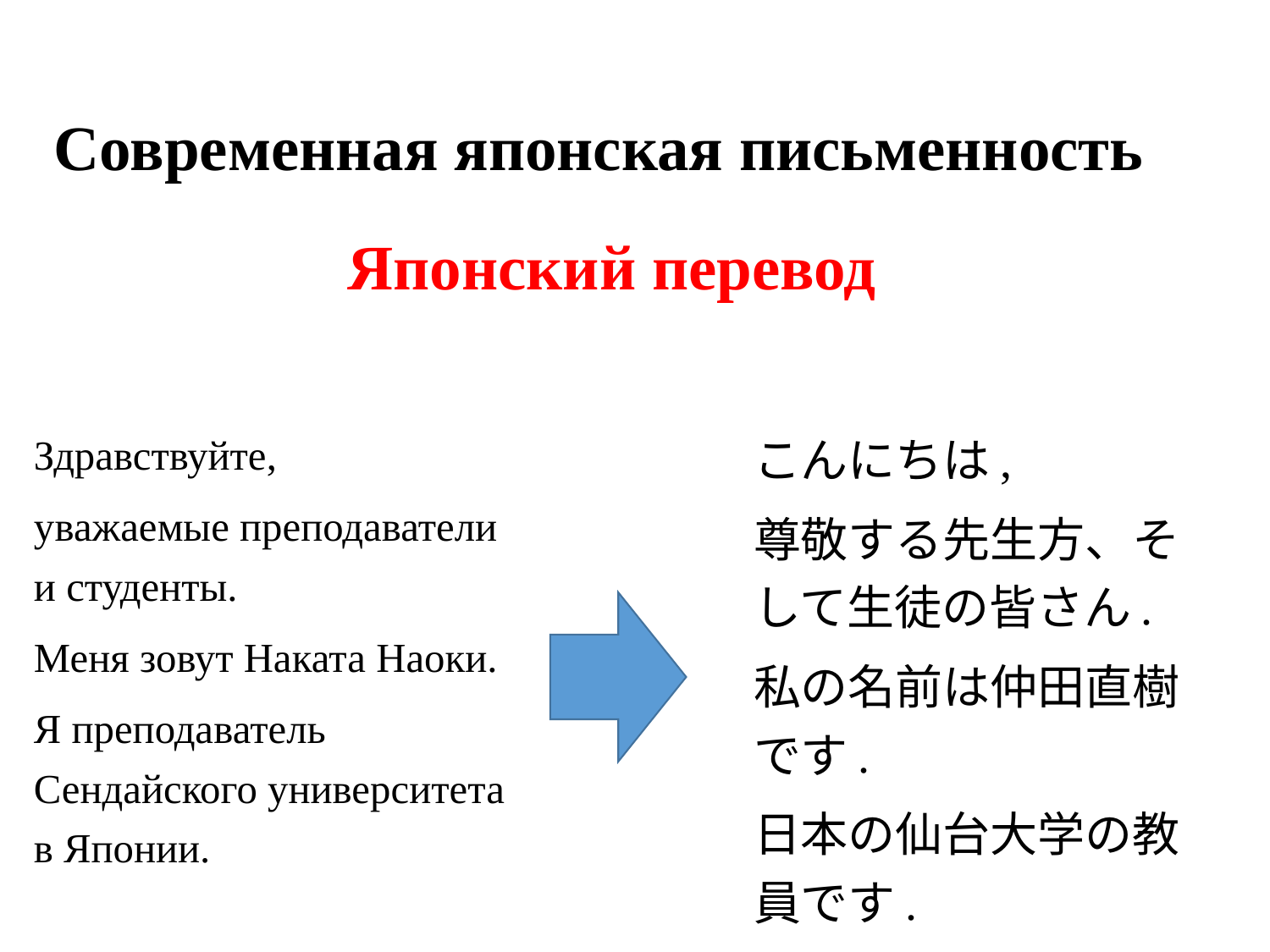

# Современная японская письменность
Японский перевод
Здравствуйте,
уважаемые преподаватели и студенты.
Меня зовут Наката Наоки.
Я преподаватель Сендайского университета в Японии.

こんにちは,
尊敬する先生方、そして生徒の皆さん.
私の名前は仲田直樹です.
日本の仙台大学の教員です.